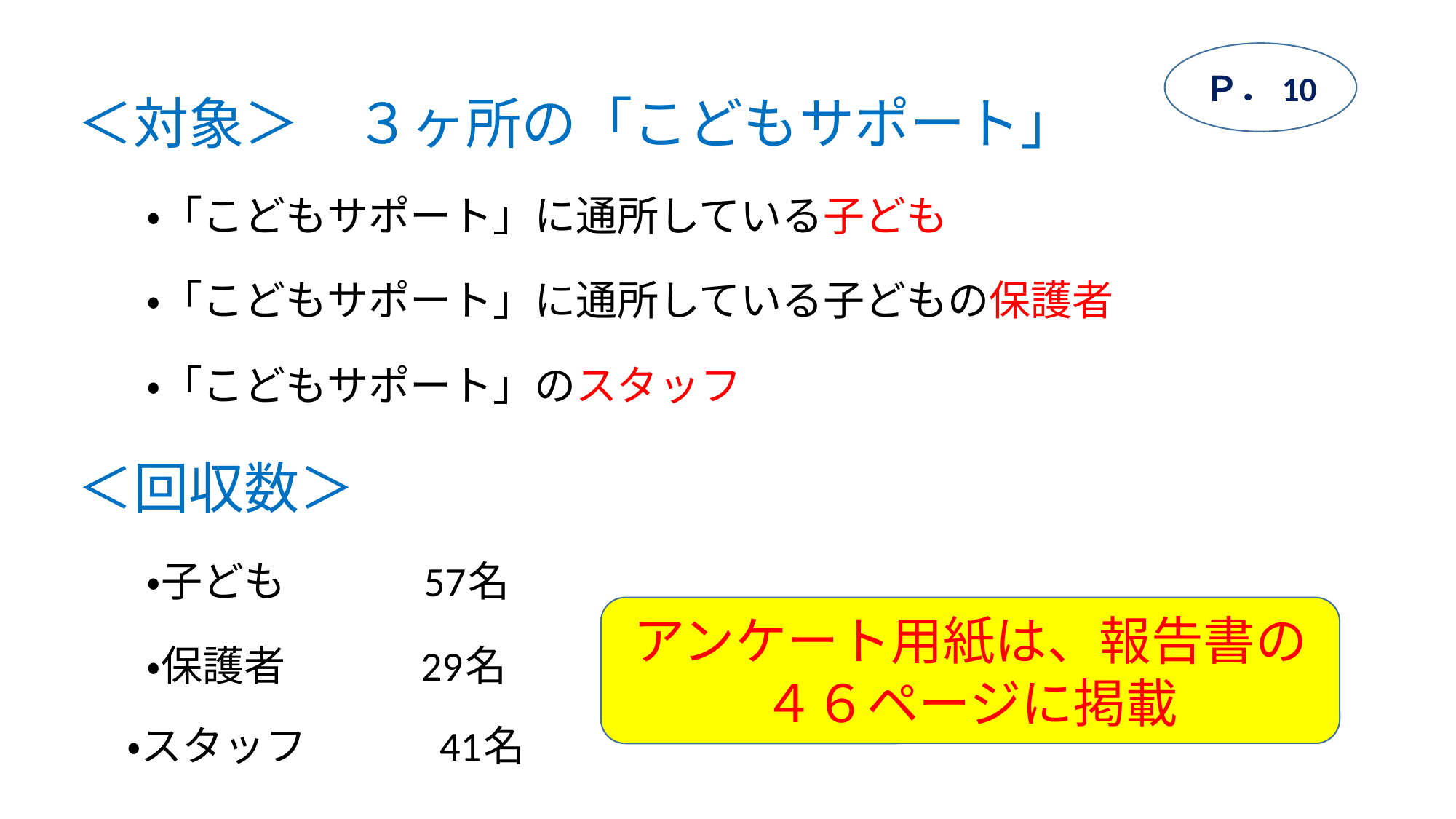

＜対象＞　３ヶ所の「こどもサポート」

　　　・「こどもサポート」に通所している子ども

　　　・「こどもサポート」に通所している子どもの保護者

　　　・「こどもサポート」のスタッフ

　＜回収数＞

　　　・子ども　　　   57名

　　　・保護者　　　 29名

　　  　・スタッフ　　　 41名

Ｐ．10

アンケート用紙は、報告書の
４６ページに掲載